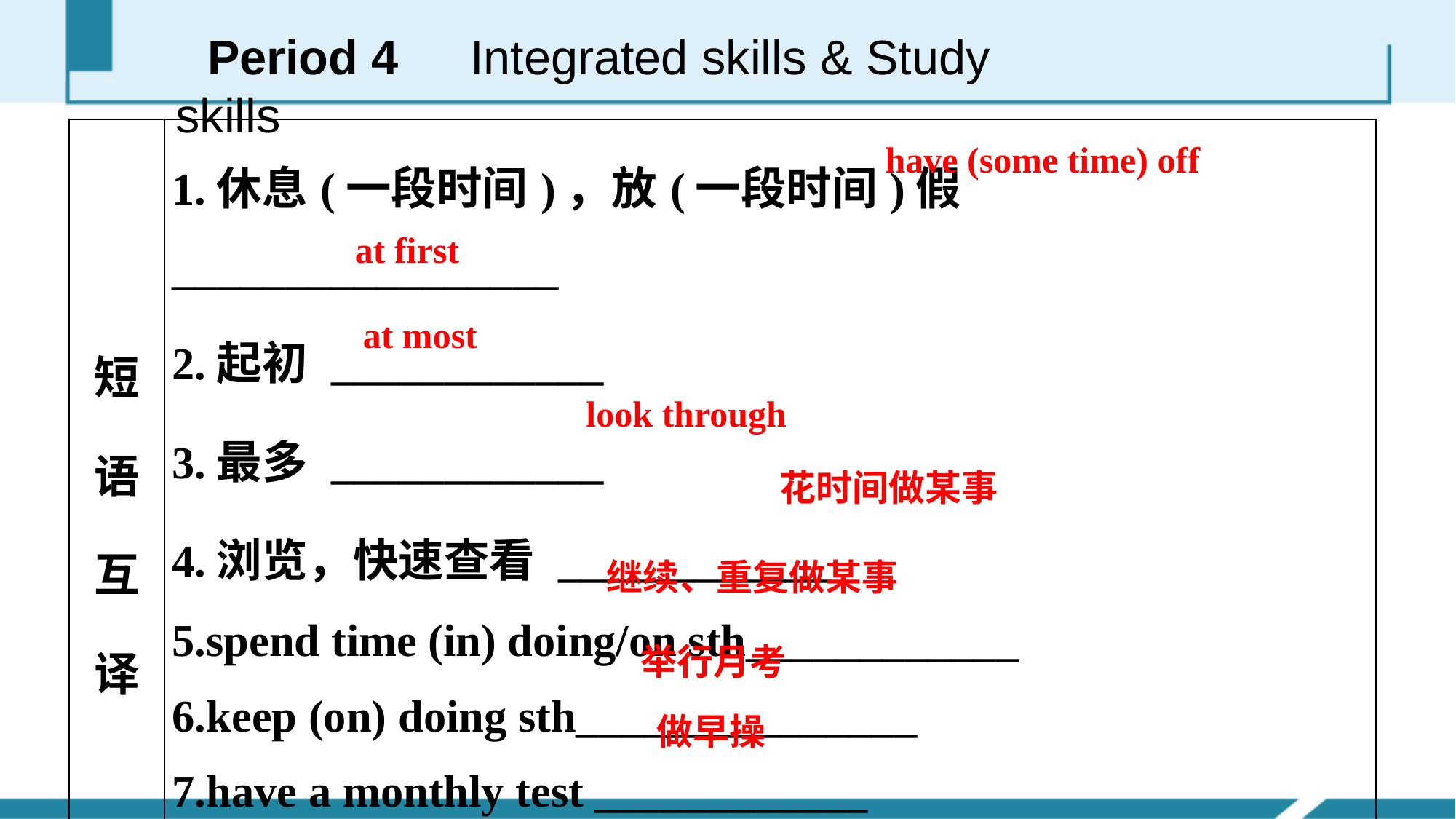

Period 4　Integrated skills & Study skills
| 短语互译 | 1.休息(一段时间)，放(一段时间)假 \_\_\_\_\_\_\_\_\_\_\_\_\_\_\_\_\_ 2.起初 \_\_\_\_\_\_\_\_\_\_\_\_ 3.最多 \_\_\_\_\_\_\_\_\_\_\_\_ 4.浏览，快速查看 \_\_\_\_\_\_\_\_\_\_\_\_ 5.spend time (in) doing/on sth\_\_\_\_\_\_\_\_\_\_\_\_ 6.keep (on) doing sth\_\_\_\_\_\_\_\_\_\_\_\_\_\_\_ 7.have a monthly test \_\_\_\_\_\_\_\_\_\_\_\_ 8.do morning exercises \_\_\_\_\_\_\_\_\_\_\_\_ |
| --- | --- |
have (some time) off
at first
at most
look through
花时间做某事
继续、重复做某事
举行月考
做早操